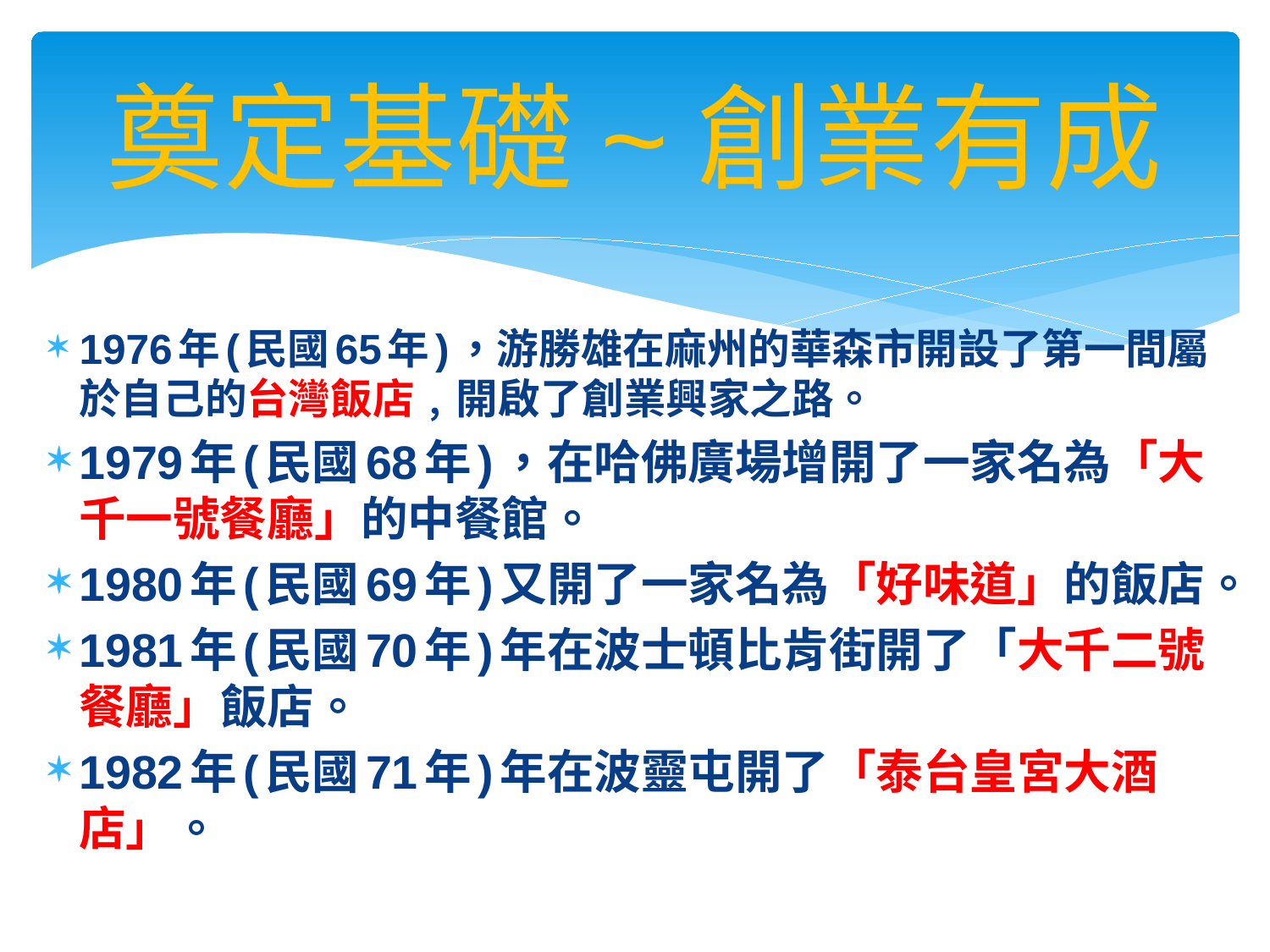

# 奠定基礎~創業有成
1976年(民國65年)，游勝雄在麻州的華森市開設了第一間屬於自己的台灣飯店﹐開啟了創業興家之路。
1979年(民國68年)，在哈佛廣場增開了一家名為「大千一號餐廳」的中餐館。
1980年(民國69年)又開了一家名為「好味道」的飯店。
1981年(民國70年)年在波士頓比肯街開了「大千二號餐廳」飯店。
1982年(民國71年)年在波靈屯開了「泰台皇宮大酒店」。